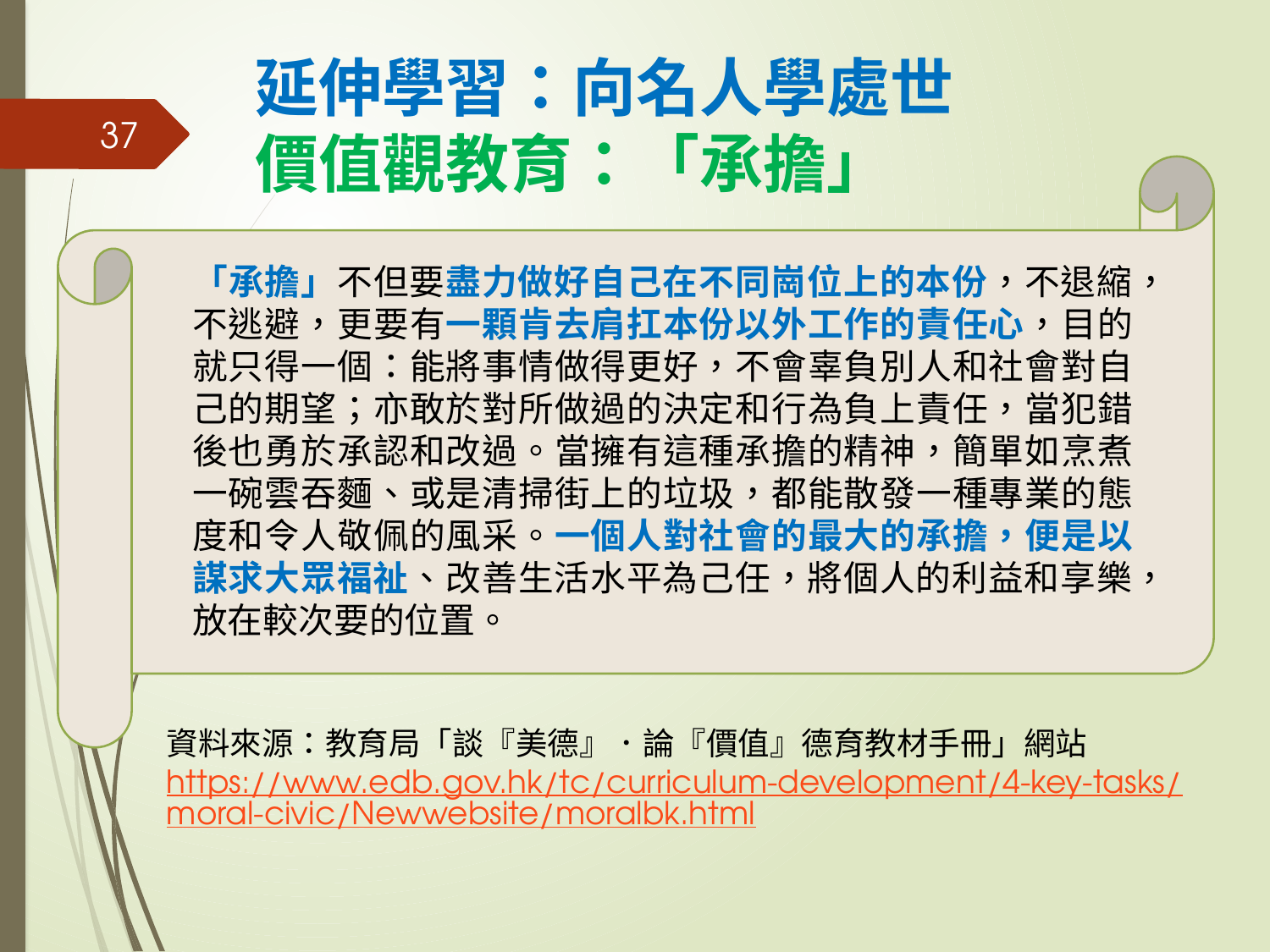

# 延伸學習：向名人學處世 價值觀教育：「承擔」
37

「承擔」不但要盡力做好自己在不同崗位上的本份，不退縮，不逃避，更要有一顆肯去肩扛本份以外工作的責任心，目的就只得一個：能將事情做得更好，不會辜負別人和社會對自己的期望；亦敢於對所做過的決定和行為負上責任，當犯錯後也勇於承認和改過。當擁有這種承擔的精神，簡單如烹煮一碗雲吞麵、或是清掃街上的垃圾，都能散發一種專業的態度和令人敬佩的風采。一個人對社會的最大的承擔，便是以謀求大眾福祉、改善生活水平為己任，將個人的利益和享樂，放在較次要的位置。
資料來源：教育局「談『美德』．論『價值』德育教材手冊」網站
https://www.edb.gov.hk/tc/curriculum-development/4-key-tasks/moral-civic/Newwebsite/moralbk.html